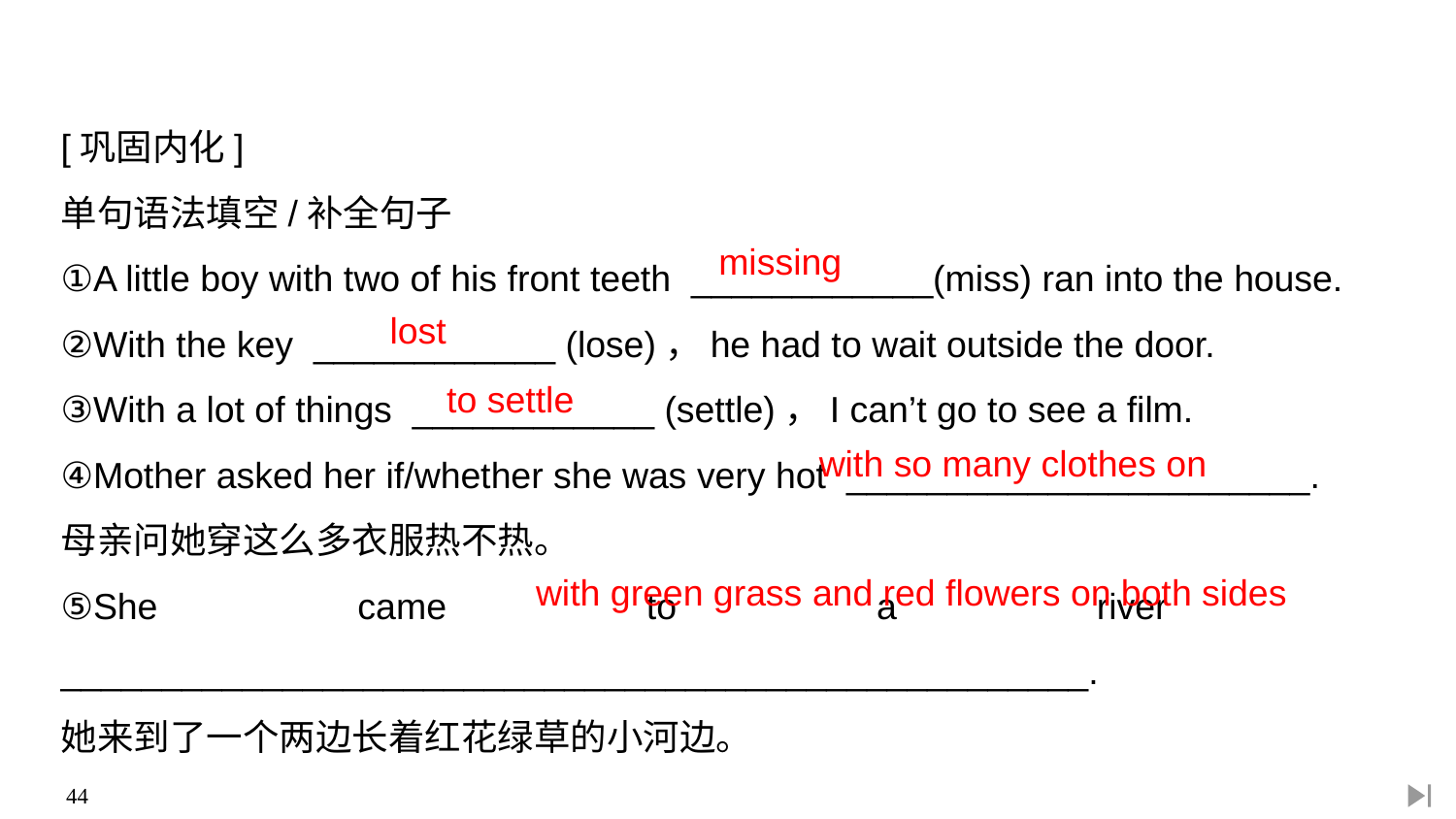

[巩固内化]
单句语法填空/补全句子
①A little boy with two of his front teeth  ____________(miss) ran into the house.
②With the key  ____________ (lose)，he had to wait outside the door.
③With a lot of things  ____________ (settle)，I can’t go to see a film.
④Mother asked her if/whether she was very hot  _______________________.
母亲问她穿这么多衣服热不热。
⑤She came to a river  ___________________________________________________.
她来到了一个两边长着红花绿草的小河边。
missing
lost
to settle
with so many clothes on
with green grass and red flowers on both sides